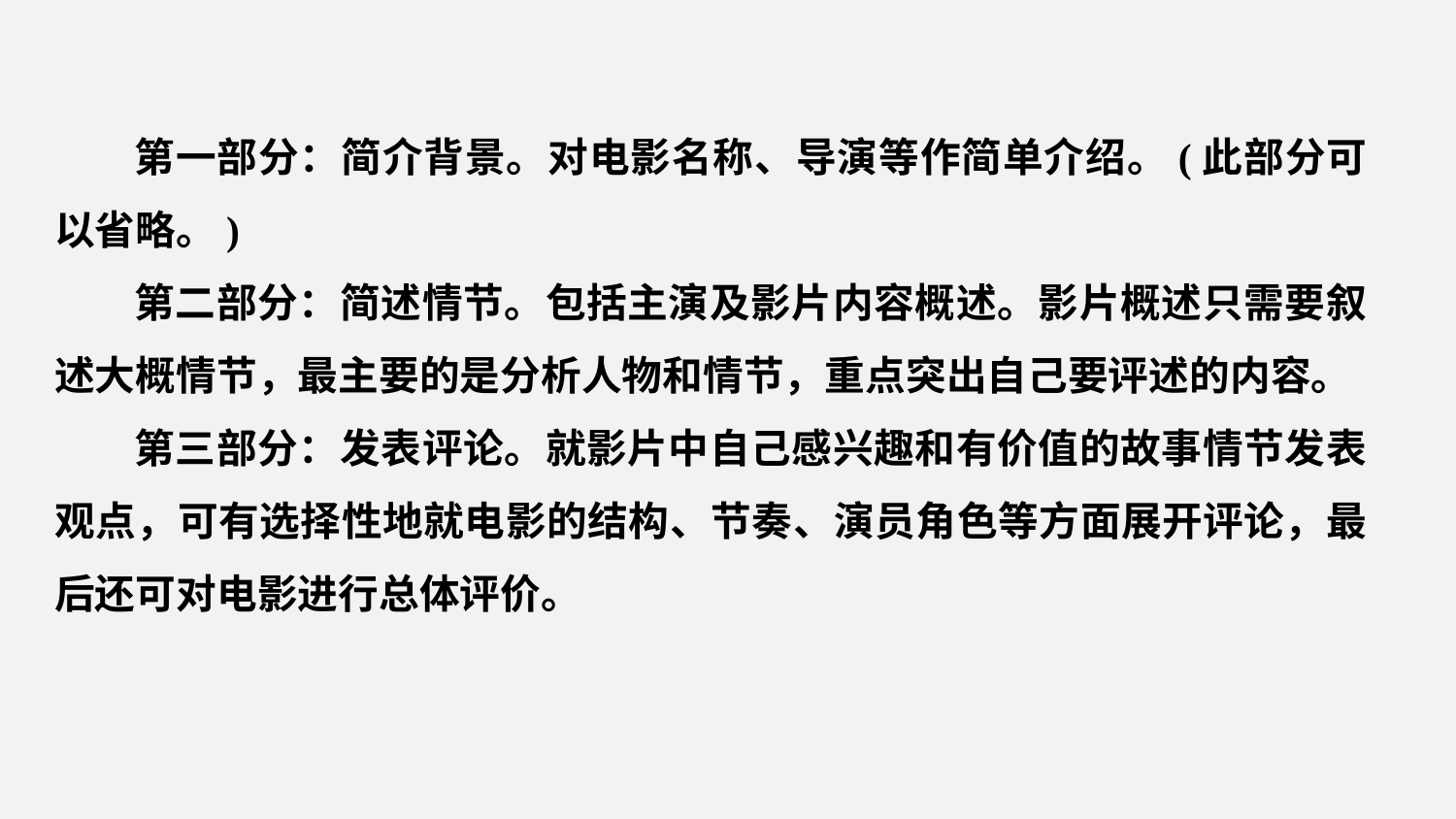

第一部分：简介背景。对电影名称、导演等作简单介绍。(此部分可以省略。)
第二部分：简述情节。包括主演及影片内容概述。影片概述只需要叙述大概情节，最主要的是分析人物和情节，重点突出自己要评述的内容。
第三部分：发表评论。就影片中自己感兴趣和有价值的故事情节发表观点，可有选择性地就电影的结构、节奏、演员角色等方面展开评论，最后还可对电影进行总体评价。